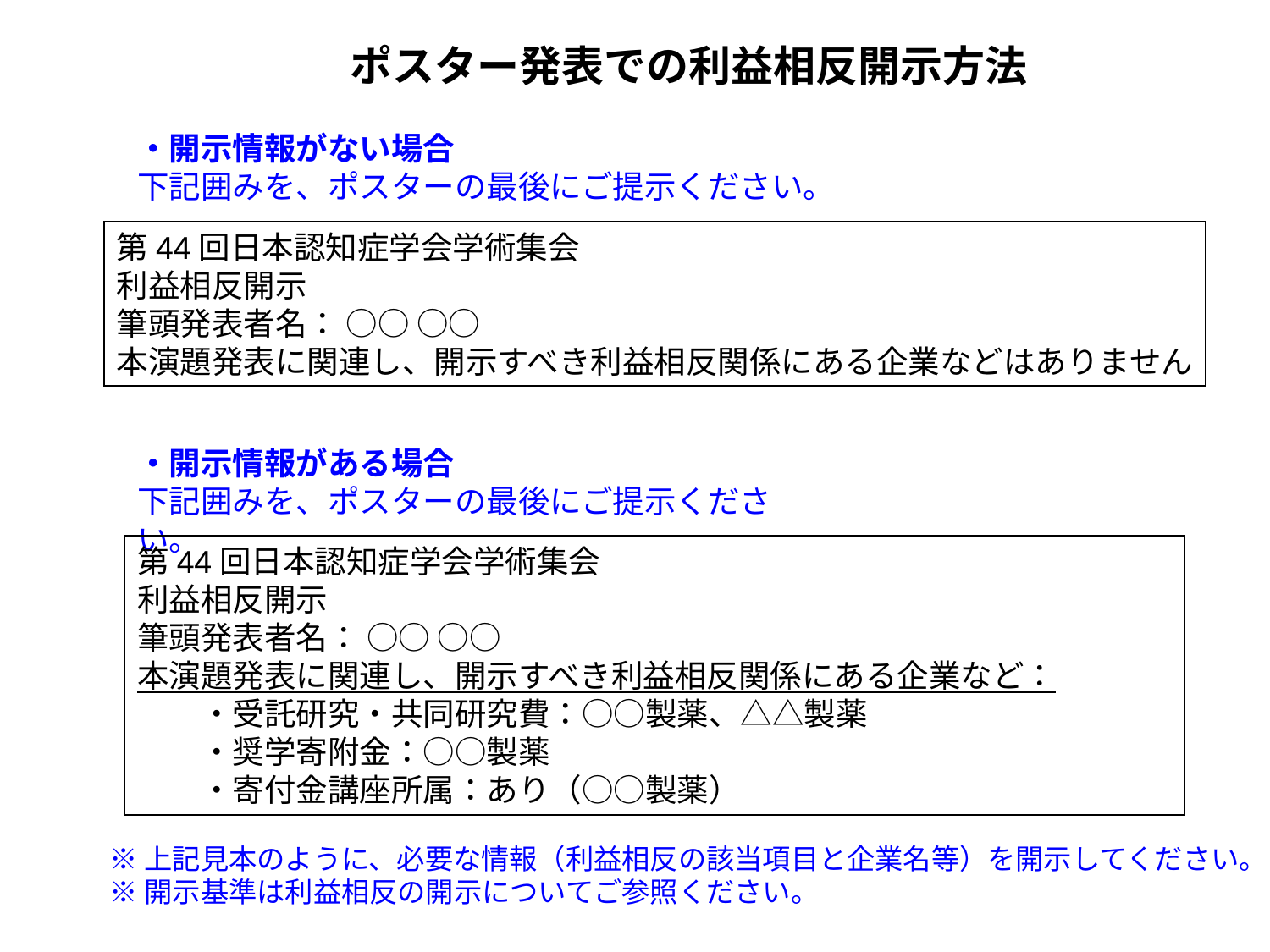

ポスター発表での利益相反開示方法
・開示情報がない場合
下記囲みを、ポスターの最後にご提示ください。
第44回日本認知症学会学術集会
利益相反開示
筆頭発表者名： ○○ ○○
本演題発表に関連し、開示すべき利益相反関係にある企業などはありません
・開示情報がある場合
下記囲みを、ポスターの最後にご提示ください。
第44回日本認知症学会学術集会
利益相反開示
筆頭発表者名： ○○ ○○
本演題発表に関連し、開示すべき利益相反関係にある企業など：
・受託研究・共同研究費：○○製薬、△△製薬
・奨学寄附金：○○製薬
・寄付金講座所属：あり（○○製薬）
※上記見本のように、必要な情報（利益相反の該当項目と企業名等）を開示してください。
※開示基準は利益相反の開示についてご参照ください。